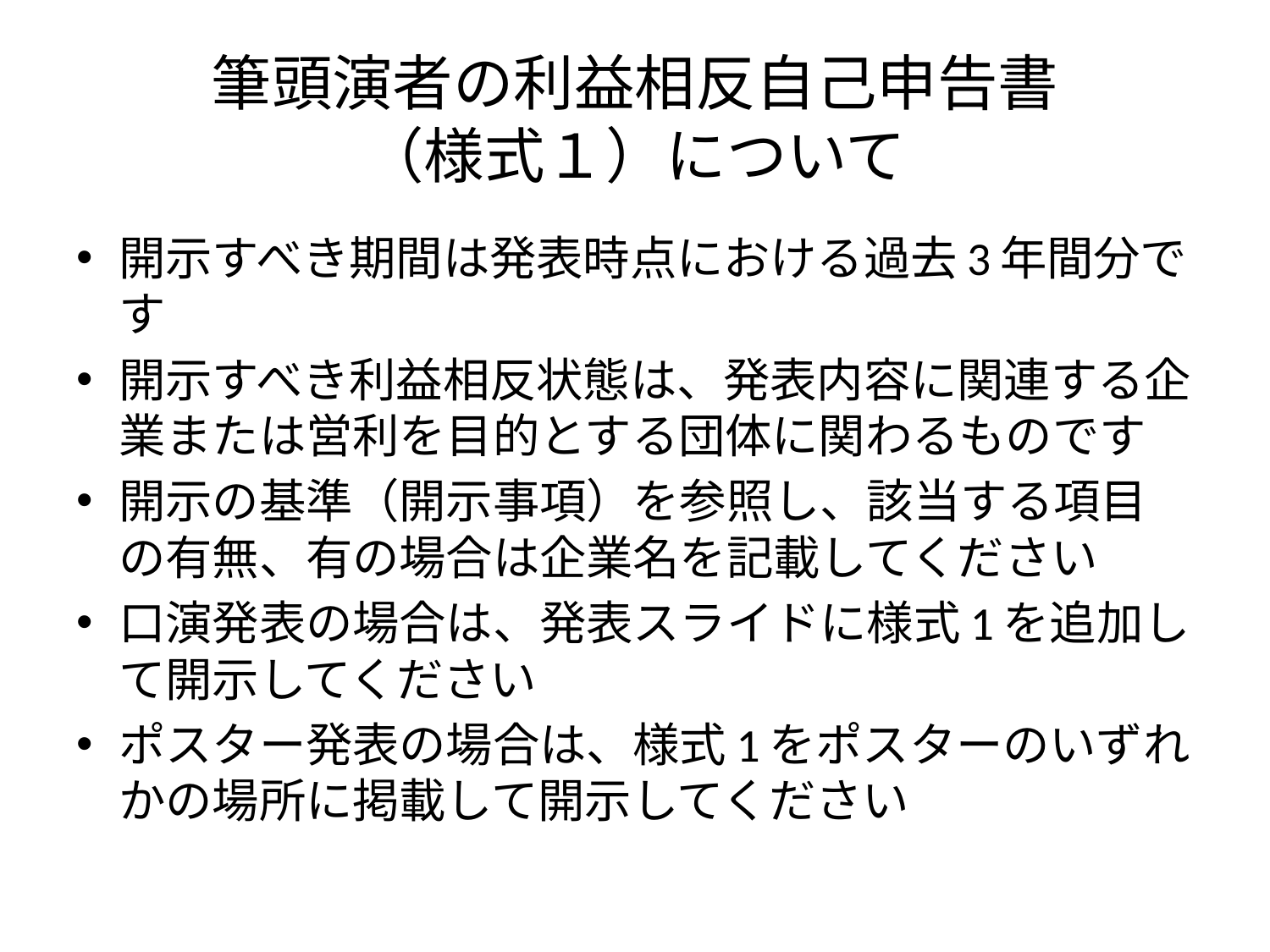

# 筆頭演者の利益相反自己申告書 （様式１）について
開示すべき期間は発表時点における過去3年間分です
開示すべき利益相反状態は、発表内容に関連する企業または営利を目的とする団体に関わるものです
開示の基準（開示事項）を参照し、該当する項目の有無、有の場合は企業名を記載してください
口演発表の場合は、発表スライドに様式1を追加して開示してください
ポスター発表の場合は、様式1をポスターのいずれかの場所に掲載して開示してください